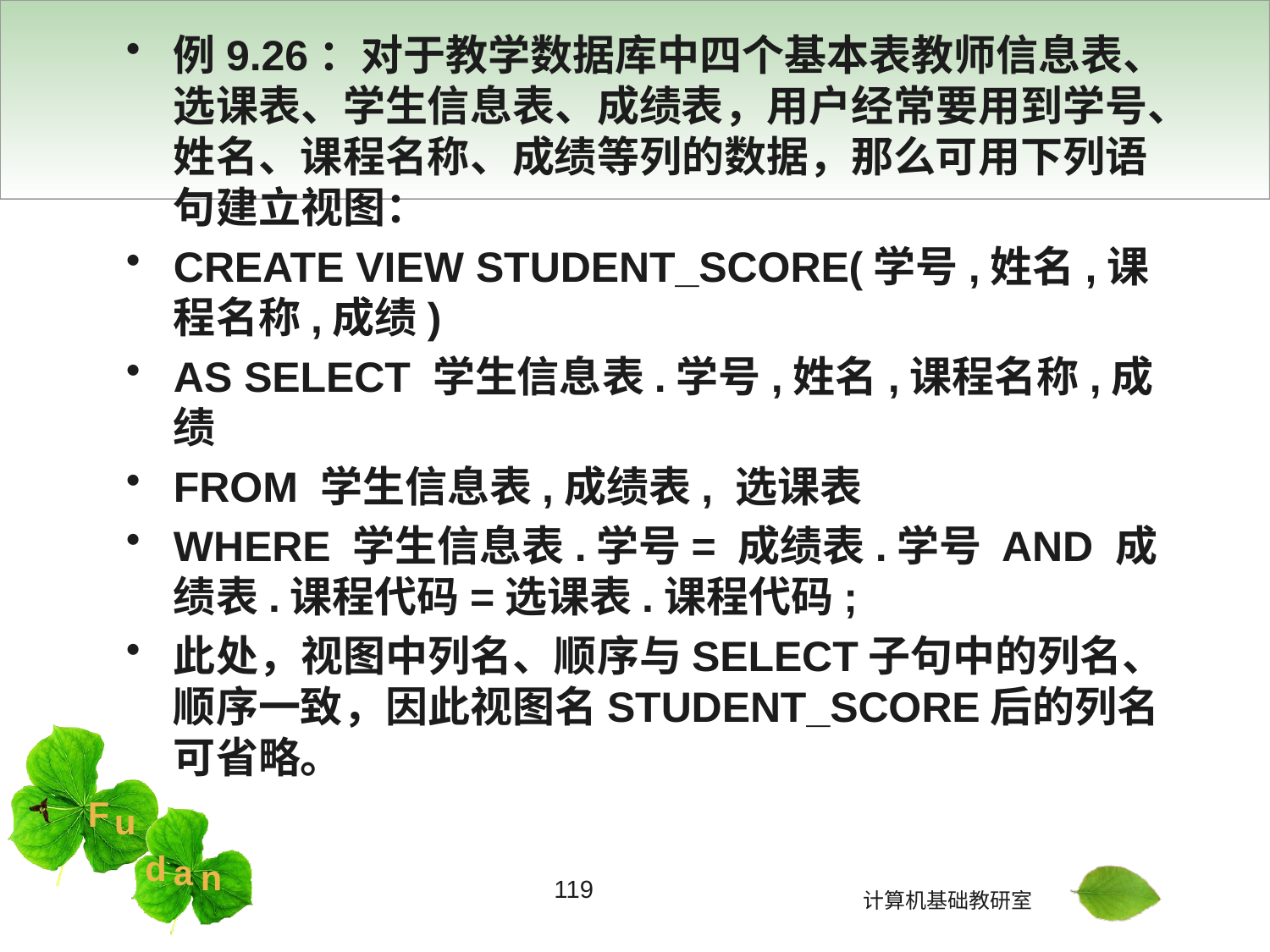

#
例9.26：对于教学数据库中四个基本表教师信息表、选课表、学生信息表、成绩表，用户经常要用到学号、姓名、课程名称、成绩等列的数据，那么可用下列语句建立视图：
CREATE VIEW STUDENT_SCORE(学号,姓名,课程名称,成绩)
AS SELECT 学生信息表.学号,姓名,课程名称,成绩
FROM 学生信息表,成绩表, 选课表
WHERE 学生信息表.学号= 成绩表.学号 AND 成绩表.课程代码=选课表.课程代码;
此处，视图中列名、顺序与SELECT子句中的列名、顺序一致，因此视图名STUDENT_SCORE后的列名可省略。

119